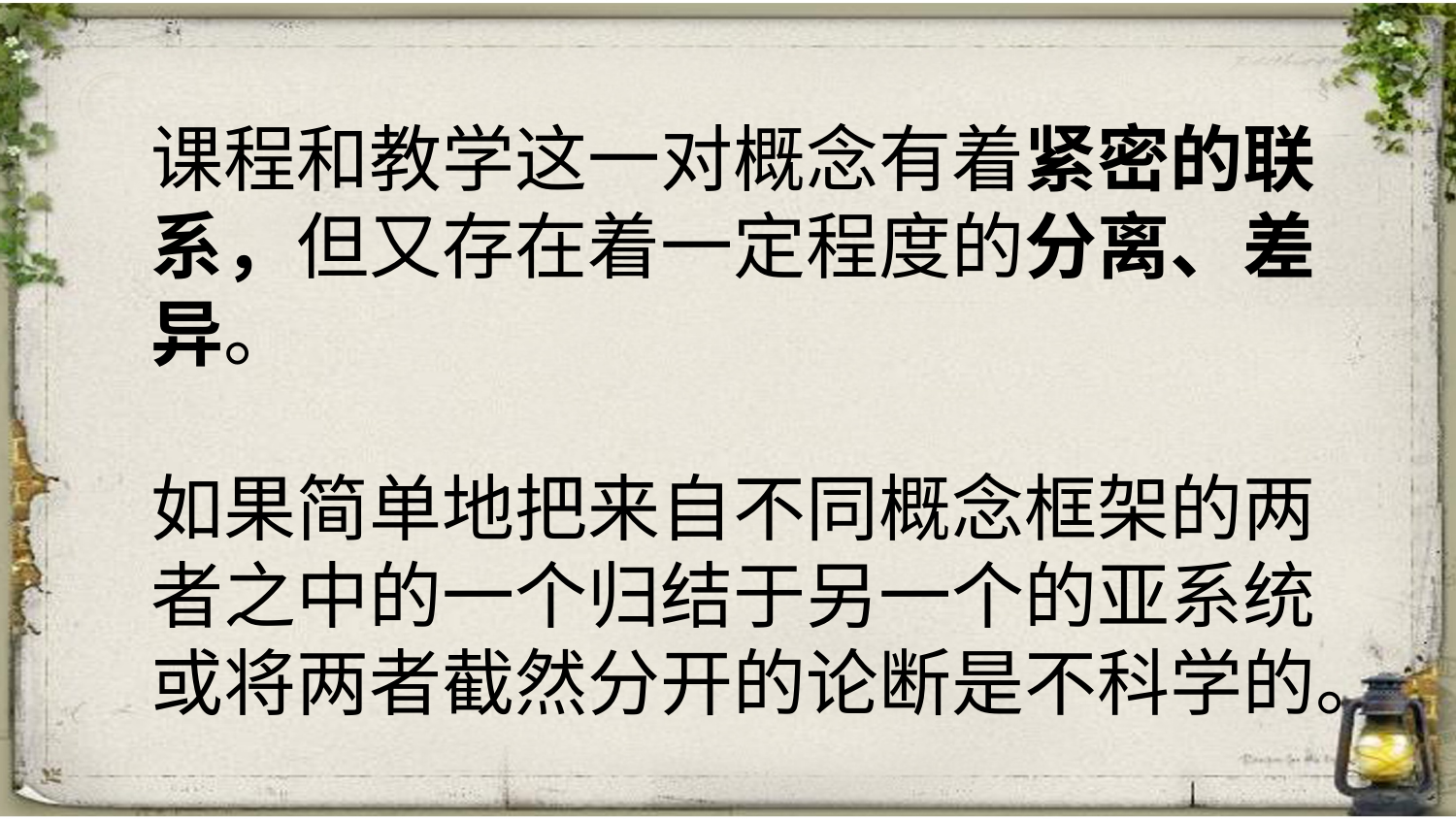

课程和教学这一对概念有着紧密的联系，但又存在着一定程度的分离、差异。

如果简单地把来自不同概念框架的两者之中的一个归结于另一个的亚系统或将两者截然分开的论断是不科学的。